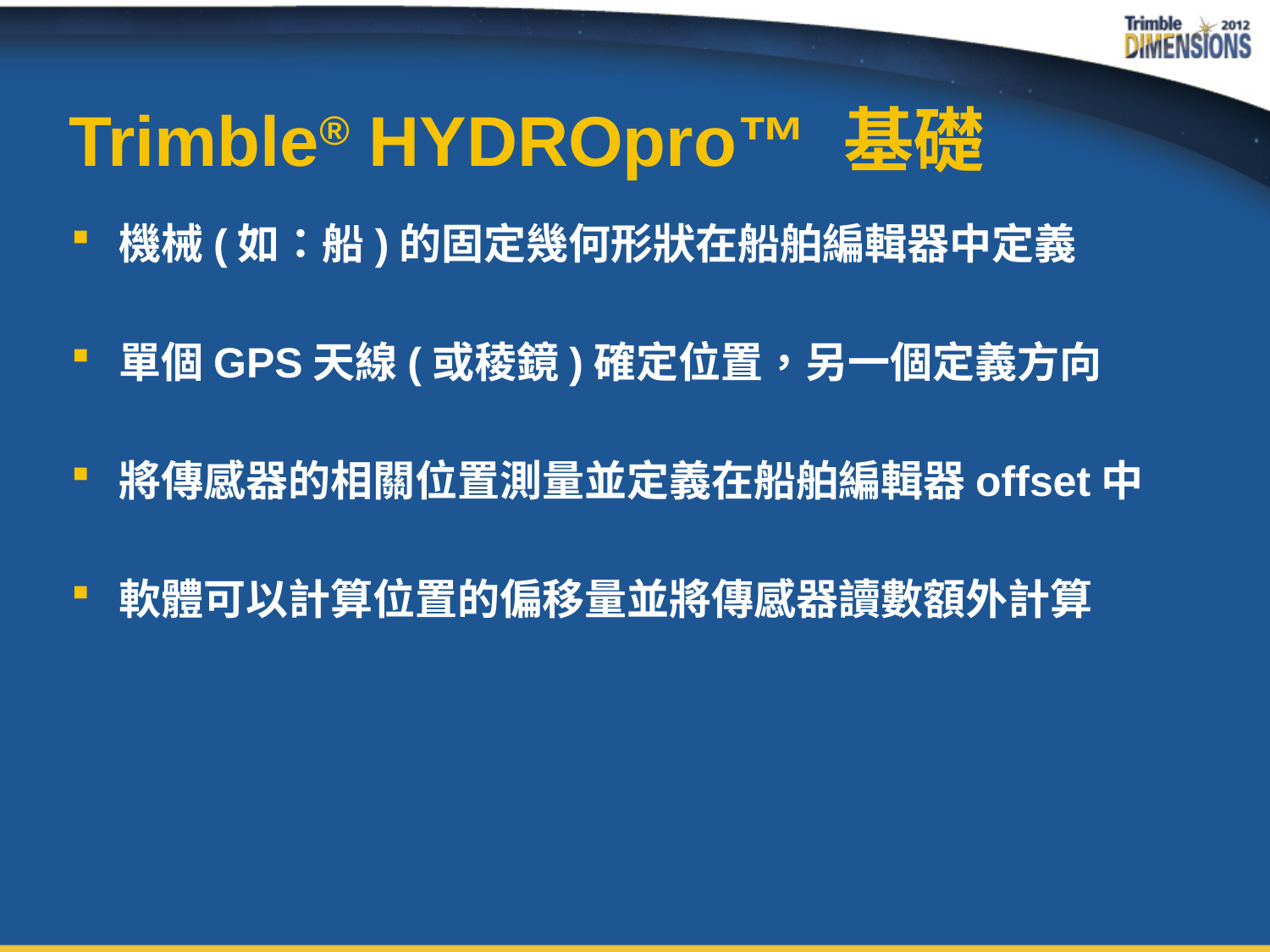

# Trimble® HYDROpro™ 基礎
機械(如：船)的固定幾何形狀在船舶編輯器中定義

單個GPS天線(或稜鏡)確定位置，另一個定義方向

將傳感器的相關位置測量並定義在船舶編輯器offset中

軟體可以計算位置的偏移量並將傳感器讀數額外計算